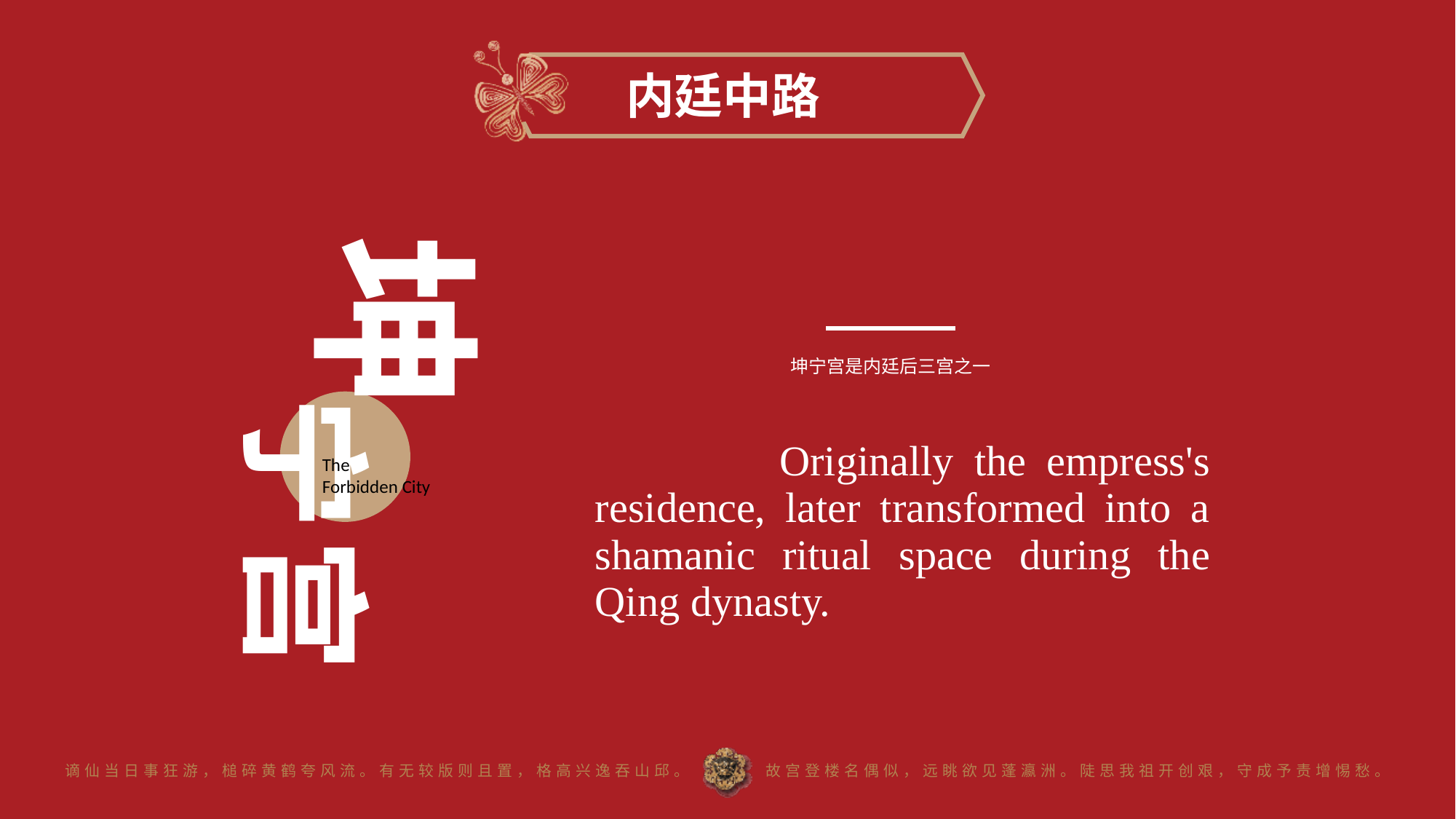

内廷中路
坤
宁宫

The
Forbidden City
坤宁宫是内廷后三宫之一
         Originally the empress's residence, later transformed into a shamanic ritual space during the Qing dynasty.